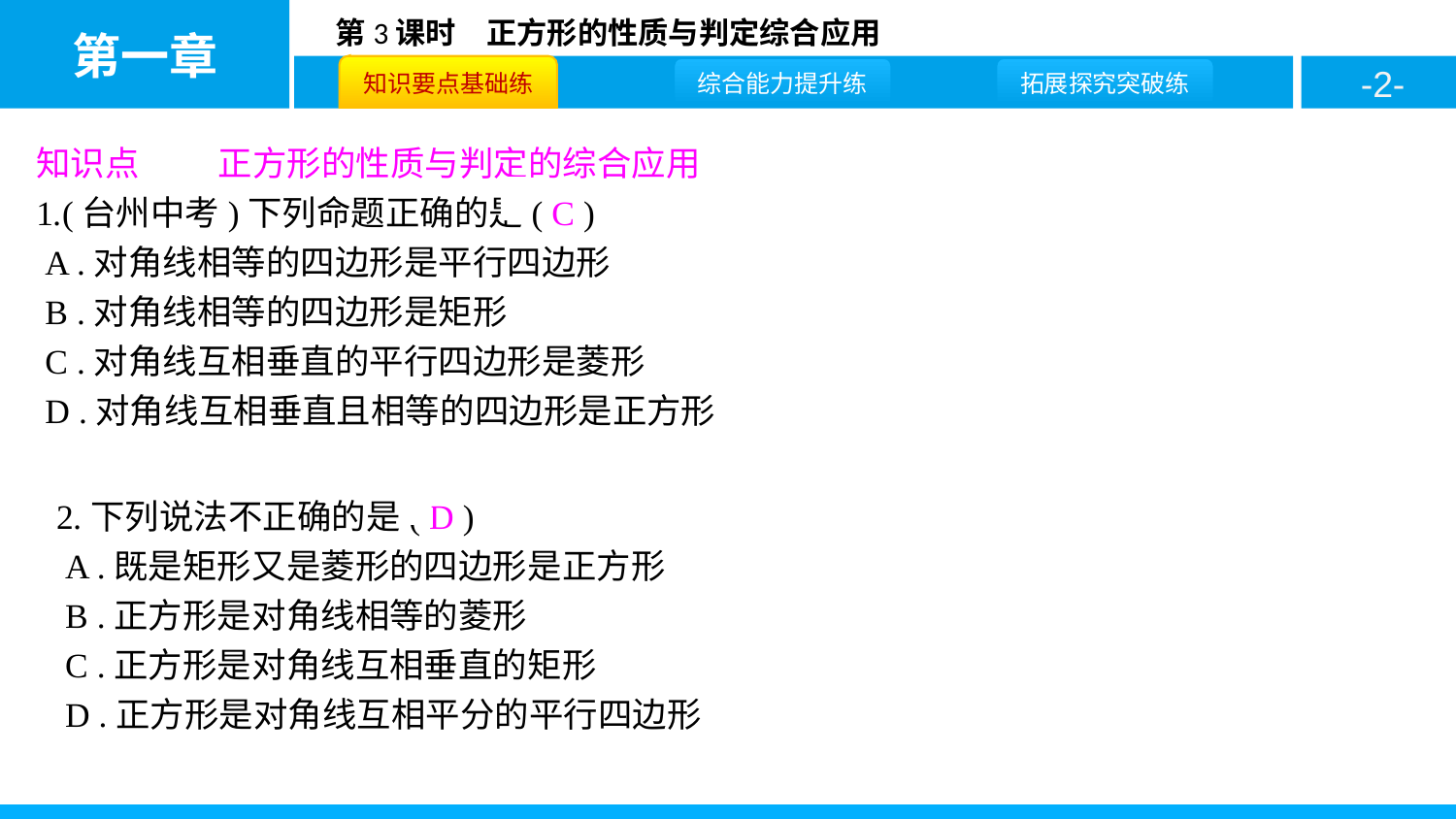

知识点　 　正方形的性质与判定的综合应用
1.(台州中考)下列命题正确的是( C )
 A .对角线相等的四边形是平行四边形
 B .对角线相等的四边形是矩形
 C .对角线互相垂直的平行四边形是菱形
 D .对角线互相垂直且相等的四边形是正方形

2.下列说法不正确的是( D )
 A .既是矩形又是菱形的四边形是正方形
 B .正方形是对角线相等的菱形
 C .正方形是对角线互相垂直的矩形
 D .正方形是对角线互相平分的平行四边形